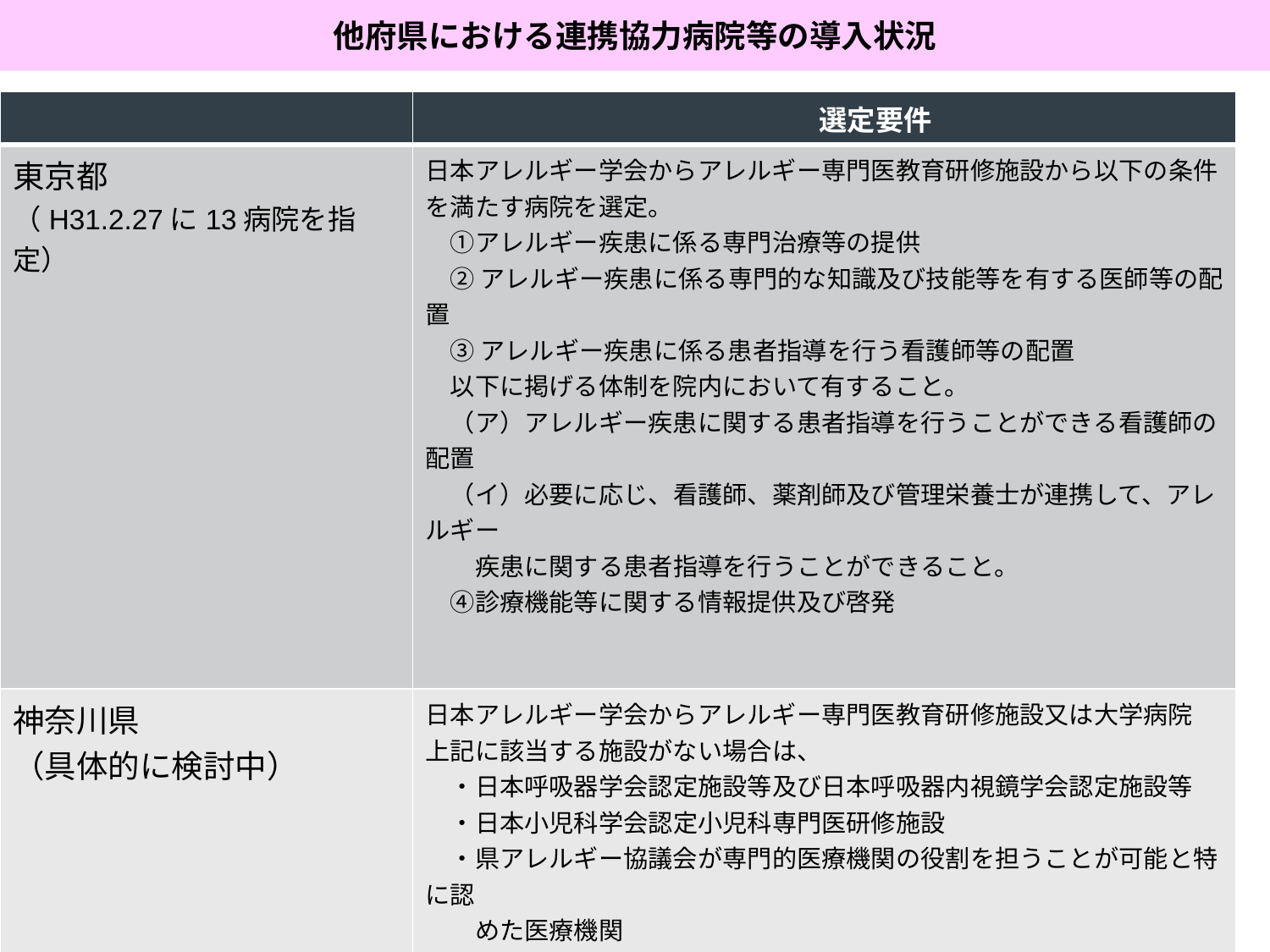

他府県における連携協力病院等の導入状況
|  | 選定要件 |
| --- | --- |
| 東京都 （H31.2.27に13病院を指定） | 日本アレルギー学会からアレルギー専門医教育研修施設から以下の条件を満たす病院を選定。 　①アレルギー疾患に係る専門治療等の提供 　② アレルギー疾患に係る専門的な知識及び技能等を有する医師等の配置 　③ アレルギー疾患に係る患者指導を行う看護師等の配置 　以下に掲げる体制を院内において有すること。 　（ア）アレルギー疾患に関する患者指導を行うことができる看護師の配置 　（イ）必要に応じ、看護師、薬剤師及び管理栄養士が連携して、アレルギー 　　疾患に関する患者指導を行うことができること。 　④診療機能等に関する情報提供及び啓発 |
| 神奈川県 （具体的に検討中） | 日本アレルギー学会からアレルギー専門医教育研修施設又は大学病院 上記に該当する施設がない場合は、 　・日本呼吸器学会認定施設等及び日本呼吸器内視鏡学会認定施設等 　・日本小児科学会認定小児科専門医研修施設 　・県アレルギー協議会が専門的医療機関の役割を担うことが可能と特に認 　　めた医療機関 |
| 千葉県 （具体的に検討中） | ・基幹病院としての役割を担う意思のある病院 ・複数の診療科が連携した横断的な診療等が可能 ・アレルギー専門医が在籍している。 ・経口食物負荷試験実施施設であることが望ましい。 ・PAEが在籍していることが望ましい。 |
| 兵庫県 （具体的に検討中） | 検討中 |